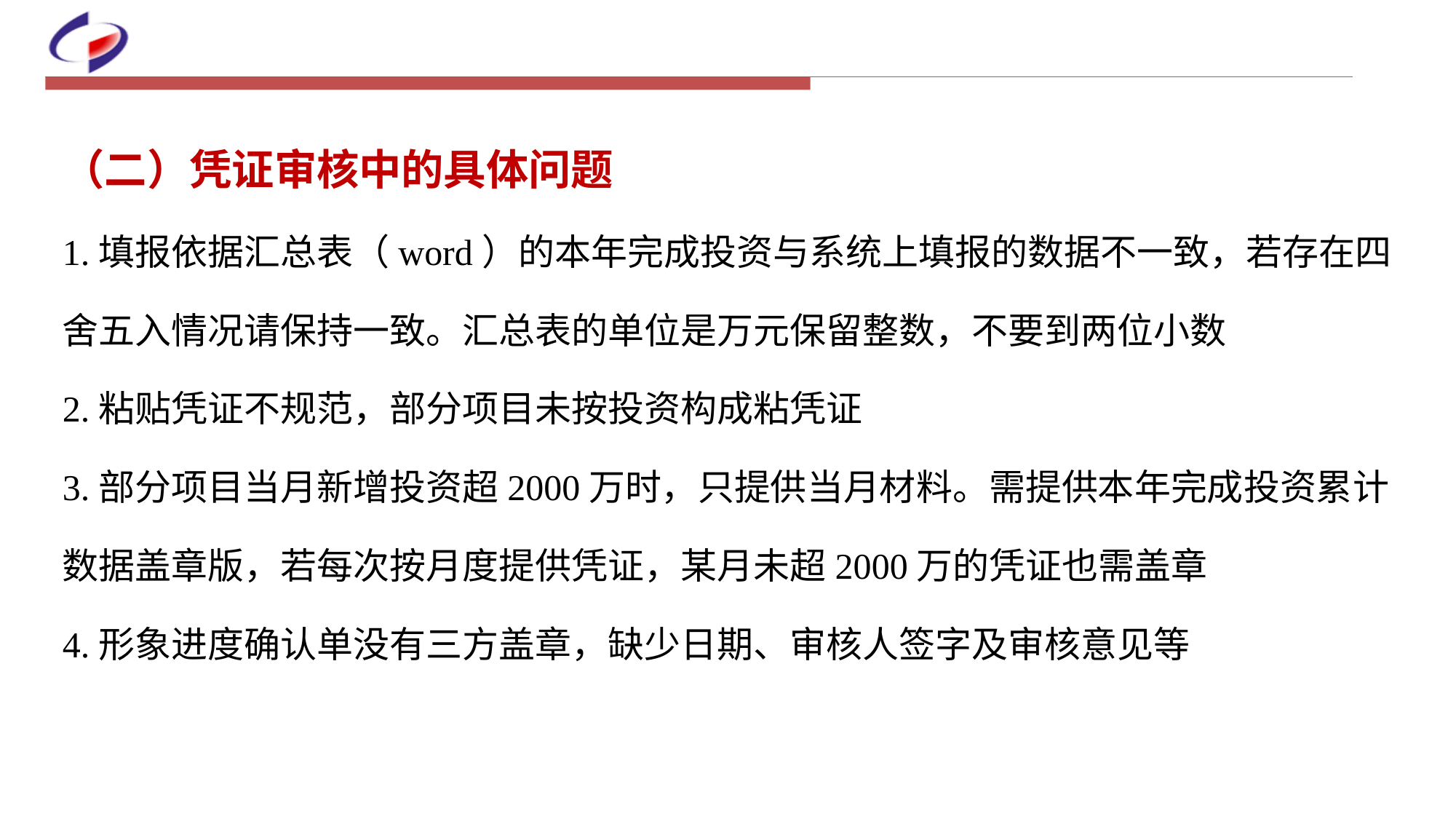

（二）凭证审核中的具体问题
1.填报依据汇总表（word）的本年完成投资与系统上填报的数据不一致，若存在四舍五入情况请保持一致。汇总表的单位是万元保留整数，不要到两位小数
2.粘贴凭证不规范，部分项目未按投资构成粘凭证
3.部分项目当月新增投资超2000万时，只提供当月材料。需提供本年完成投资累计数据盖章版，若每次按月度提供凭证，某月未超2000万的凭证也需盖章
4.形象进度确认单没有三方盖章，缺少日期、审核人签字及审核意见等